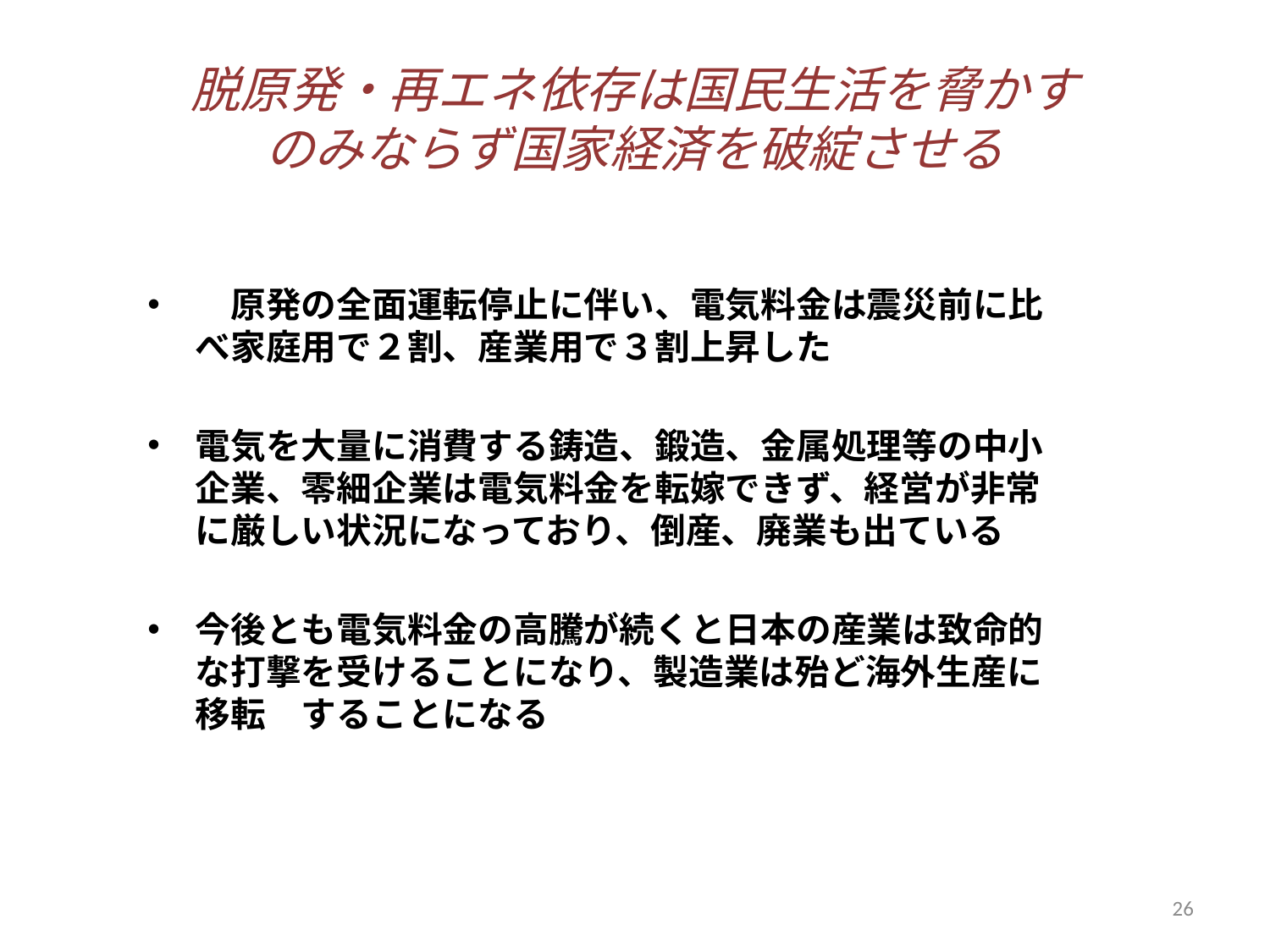

# 脱原発・再エネ依存は国民生活を脅かす のみならず国家経済を破綻させる
　原発の全面運転停止に伴い、電気料金は震災前に比べ家庭用で２割、産業用で３割上昇した

電気を大量に消費する鋳造、鍛造、金属処理等の中小企業、零細企業は電気料金を転嫁できず、経営が非常に厳しい状況になっており、倒産、廃業も出ている

今後とも電気料金の高騰が続くと日本の産業は致命的な打撃を受けることになり、製造業は殆ど海外生産に移転　することになる
26